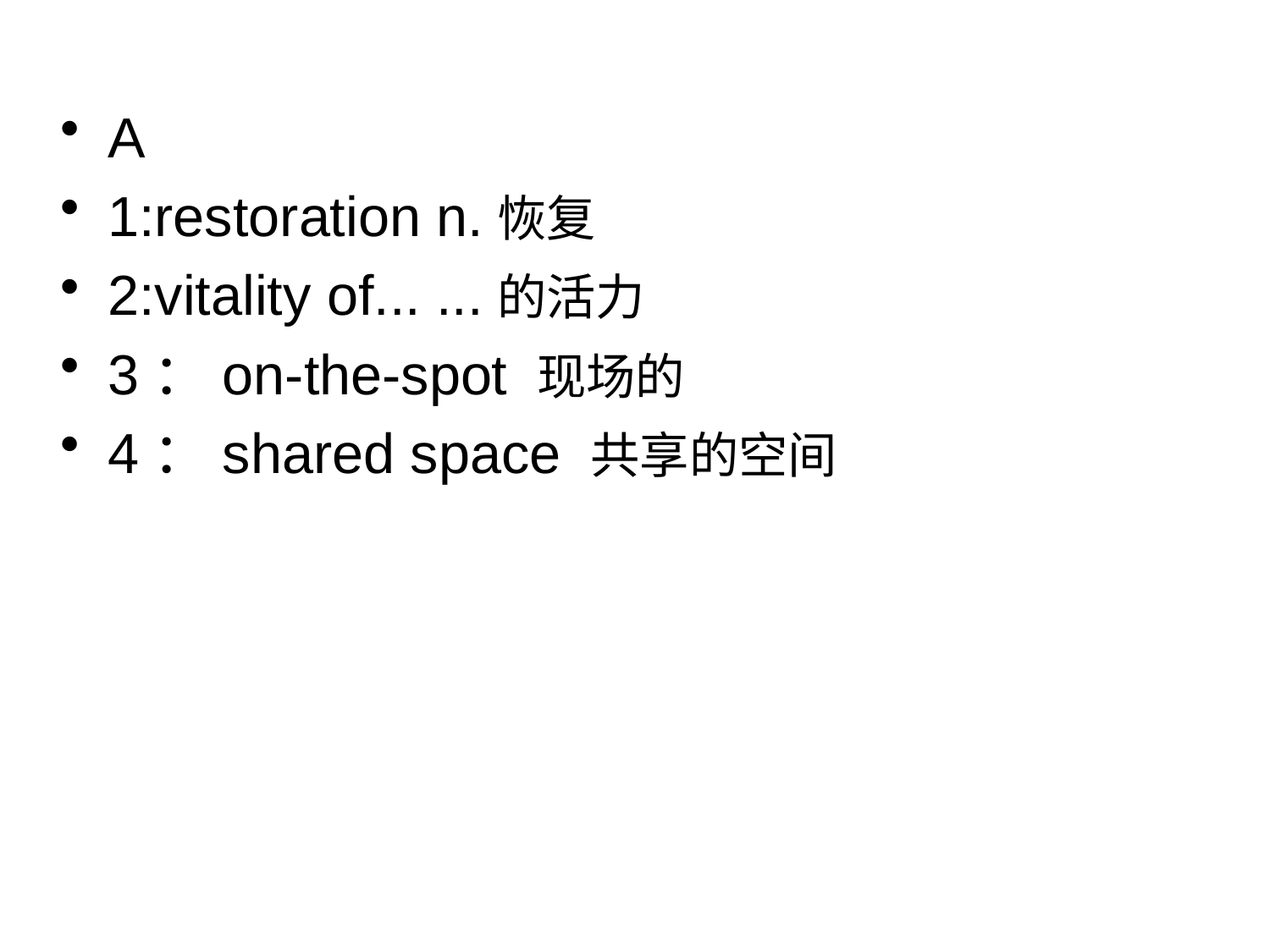

A
1:restoration n.恢复
2:vitality of... ...的活力
3：on-the-spot 现场的
4：shared space 共享的空间